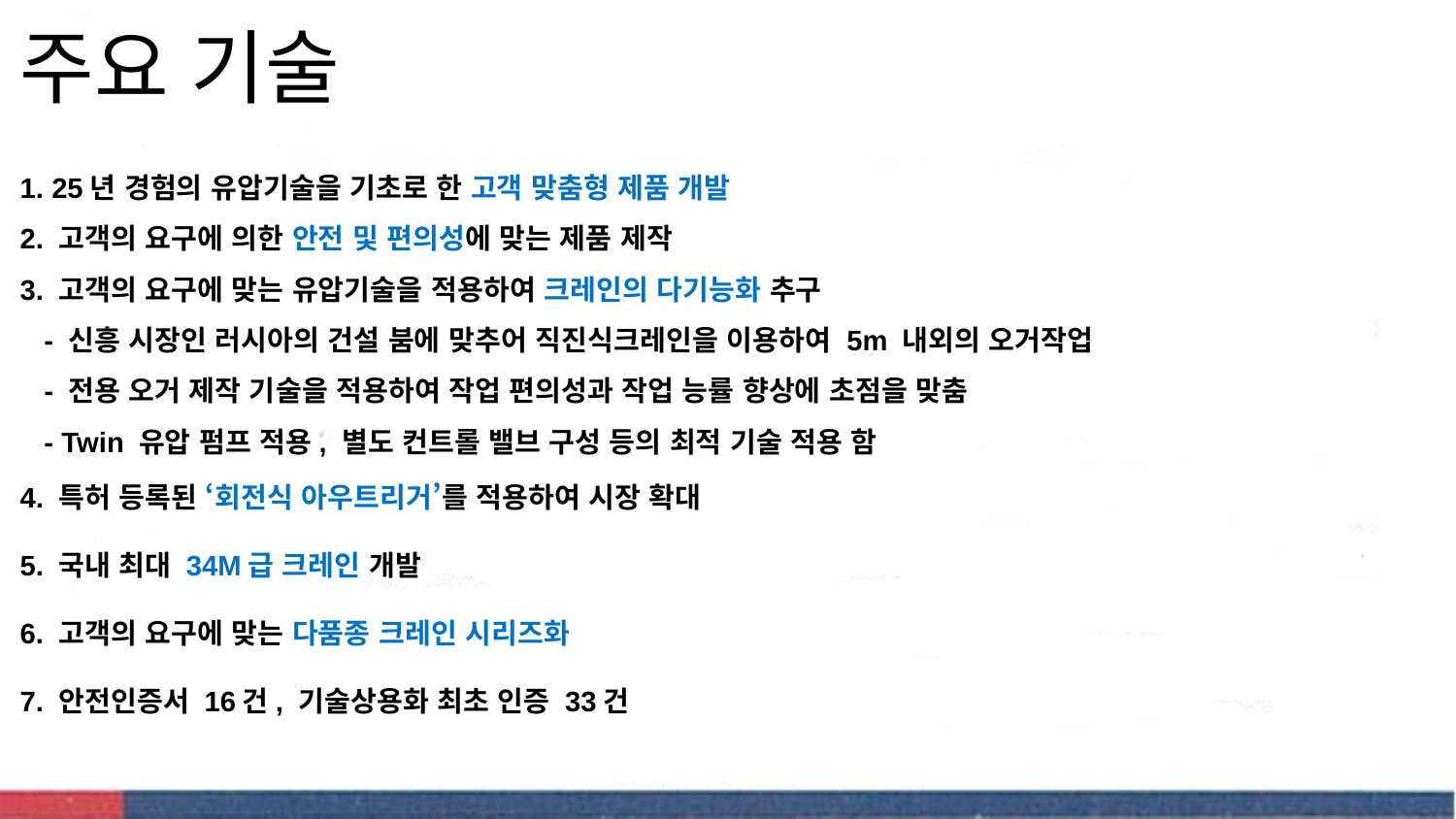

# 주요 기술
1. 25년 경험의 유압기술을 기초로 한 고객 맞춤형 제품 개발
2. 고객의 요구에 의한 안전 및 편의성에 맞는 제품 제작
3. 고객의 요구에 맞는 유압기술을 적용하여 크레인의 다기능화 추구
   - 신흥 시장인 러시아의 건설 붐에 맞추어 직진식크레인을 이용하여 5m 내외의 오거작업
   - 전용 오거 제작 기술을 적용하여 작업 편의성과 작업 능률 향상에 초점을 맞춤
   - Twin 유압 펌프 적용, 별도 컨트롤 밸브 구성 등의 최적 기술 적용 함

4. 특허 등록된 ‘회전식 아우트리거’를 적용하여 시장 확대

5. 국내 최대 34M급 크레인 개발

6. 고객의 요구에 맞는 다품종 크레인 시리즈화

7. 안전인증서 16건, 기술상용화 최초 인증 33건